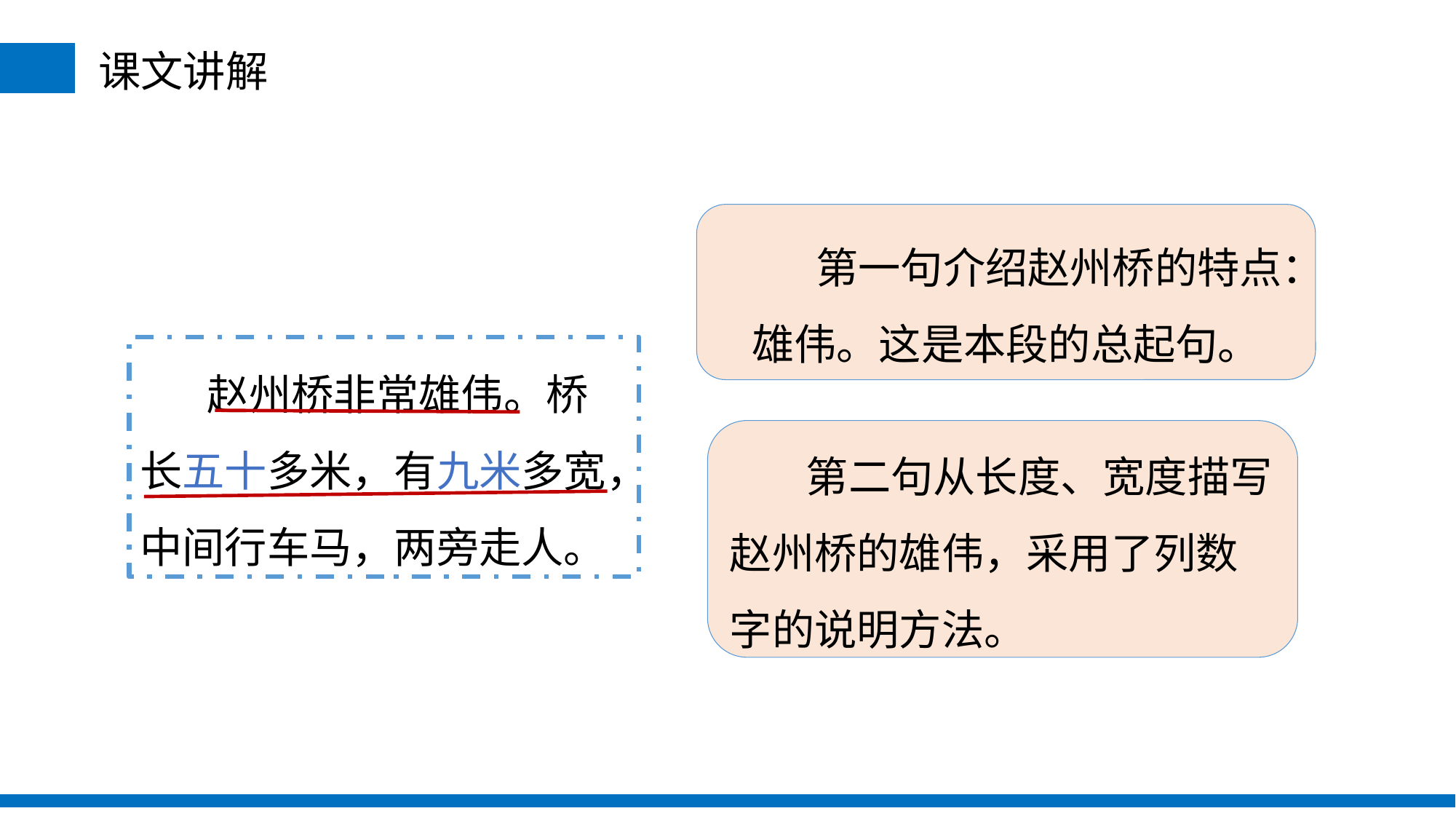

课文讲解
        第一句介绍赵州桥的特点：雄伟。这是本段的总起句。
      赵州桥非常雄伟。桥长五十多米，有九米多宽，中间行车马，两旁走人。
       第二句从长度、宽度描写赵州桥的雄伟，采用了列数字的说明方法。